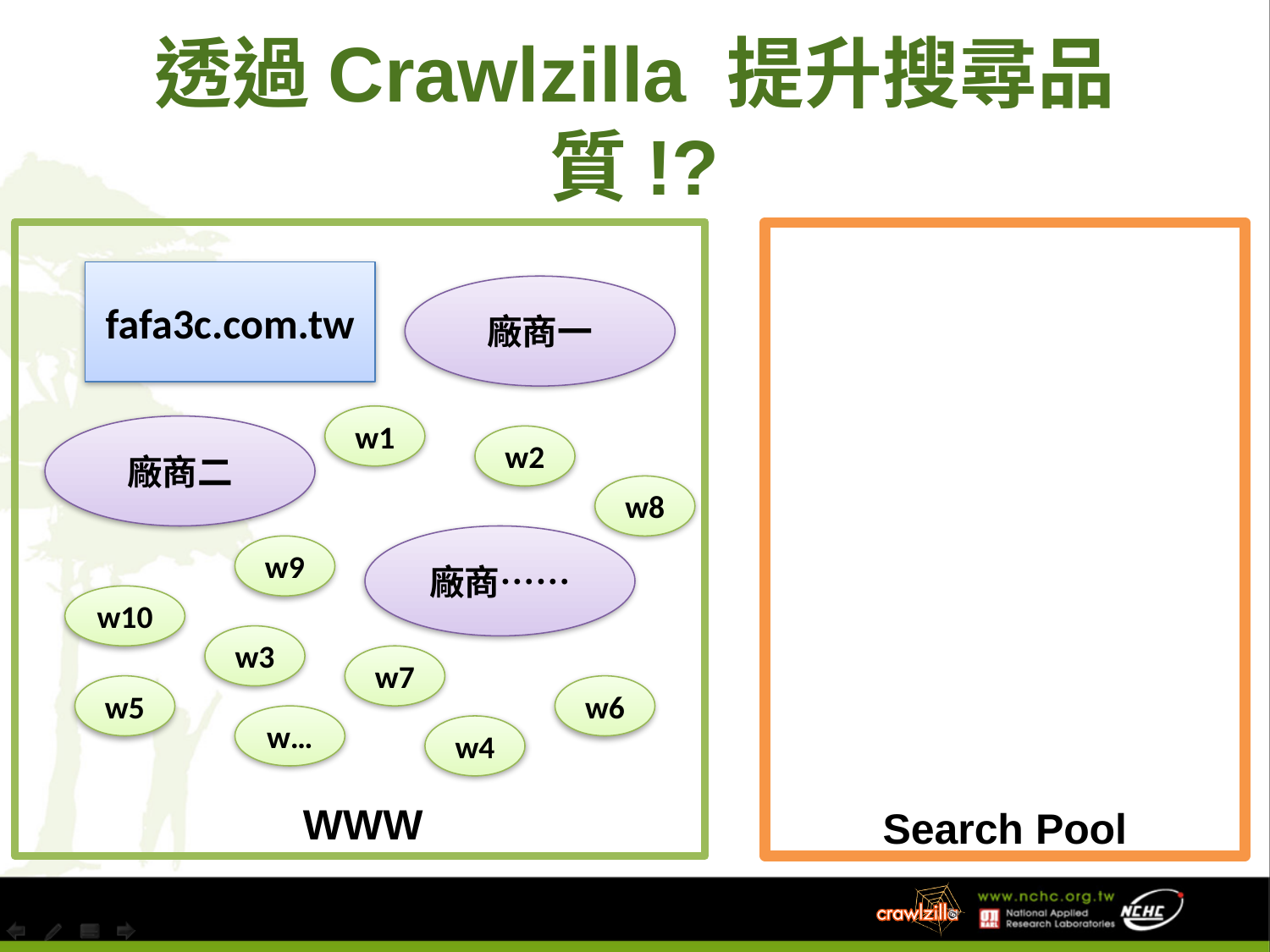

# 透過Crawlzilla 提升搜尋品質!?

fafa3c.com.tw
廠商一
w1
廠商二
w2
w8
廠商……
w9
w10
w3
w7
w5
w6
w…
w4
WWW
Search Pool